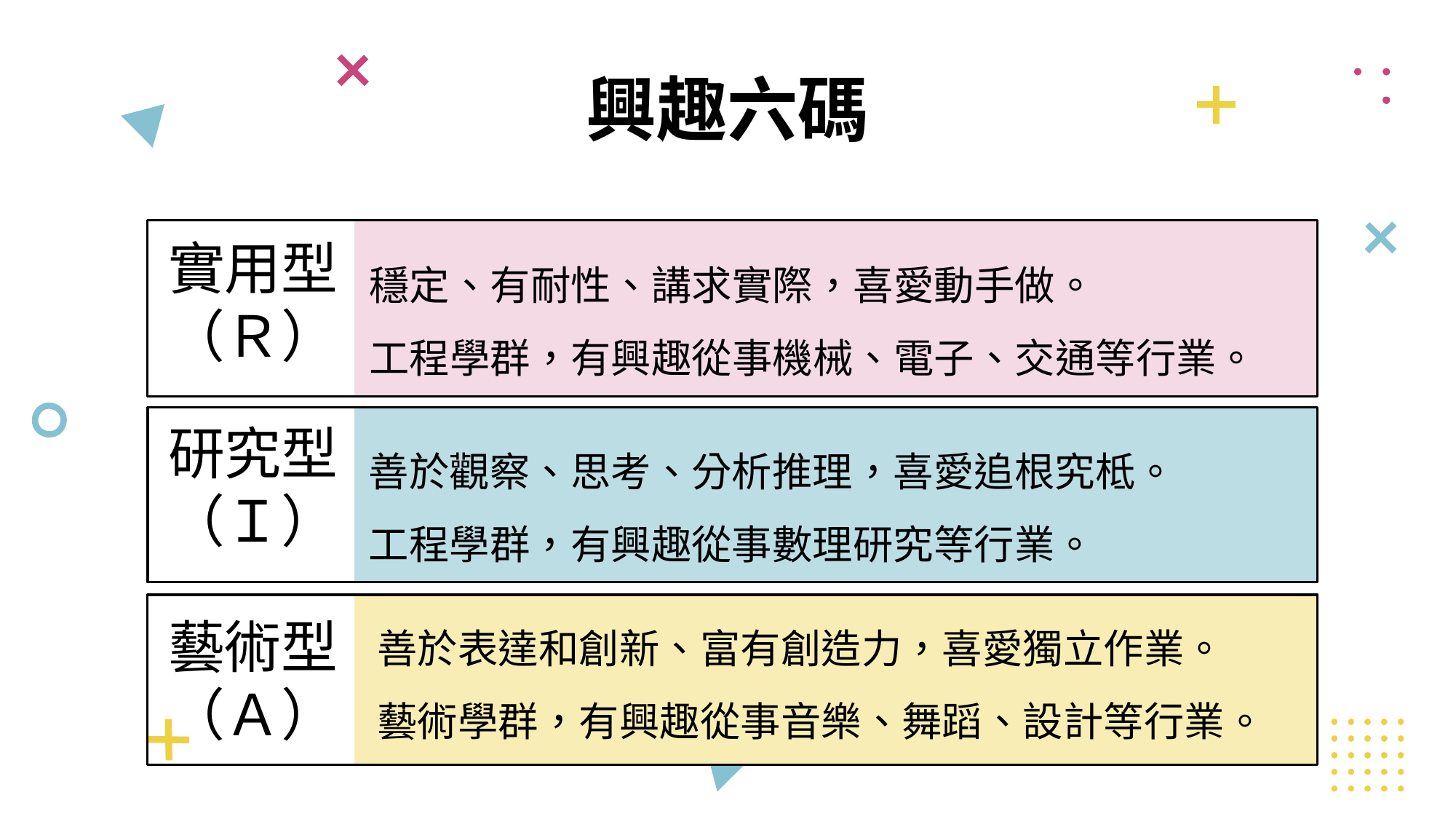

# 興趣六碼

實用型
（Ｒ）
穩定、有耐性、講求實際，喜愛動手做。
工程學群，有興趣從事機械、電子、交通等行業。
研究型
（Ｉ）
善於觀察、思考、分析推理，喜愛追根究柢。
工程學群，有興趣從事數理研究等行業。
善於表達和創新、富有創造力，喜愛獨立作業。
藝術學群，有興趣從事音樂、舞蹈、設計等行業。
藝術型
（Ａ）